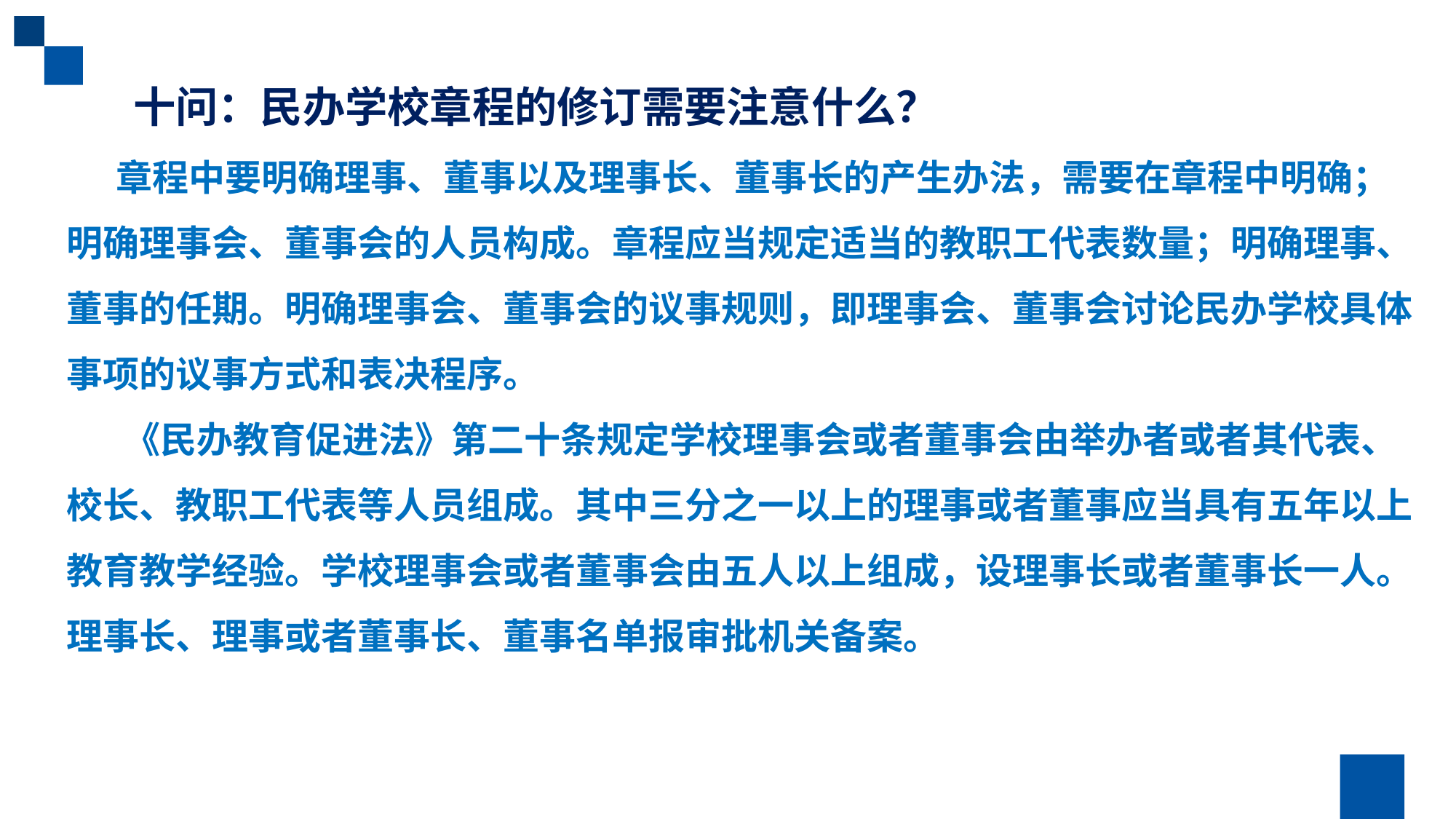

十问：民办学校章程的修订需要注意什么？
     章程中要明确理事、董事以及理事长、董事长的产生办法，需要在章程中明确；明确理事会、董事会的人员构成。章程应当规定适当的教职工代表数量；明确理事、董事的任期。明确理事会、董事会的议事规则，即理事会、董事会讨论民办学校具体事项的议事方式和表决程序。
      《民办教育促进法》第二十条规定学校理事会或者董事会由举办者或者其代表、校长、教职工代表等人员组成。其中三分之一以上的理事或者董事应当具有五年以上教育教学经验。学校理事会或者董事会由五人以上组成，设理事长或者董事长一人。理事长、理事或者董事长、董事名单报审批机关备案。

77